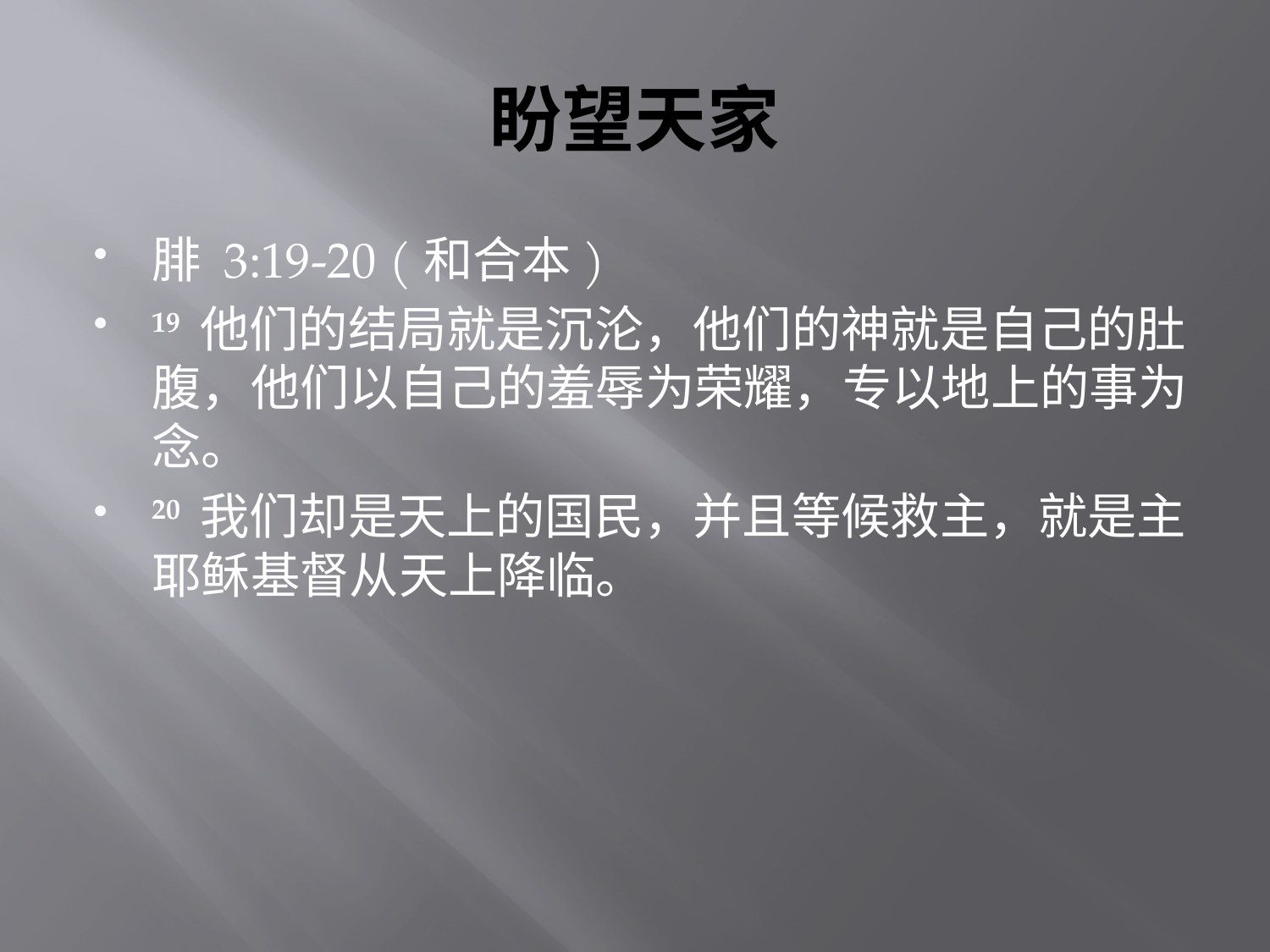

# 盼望天家
腓 3:19-20 (和合本)
19 他们的结局就是沉沦，他们的神就是自己的肚腹，他们以自己的羞辱为荣耀，专以地上的事为念。
20 我们却是天上的国民，并且等候救主，就是主耶稣基督从天上降临。